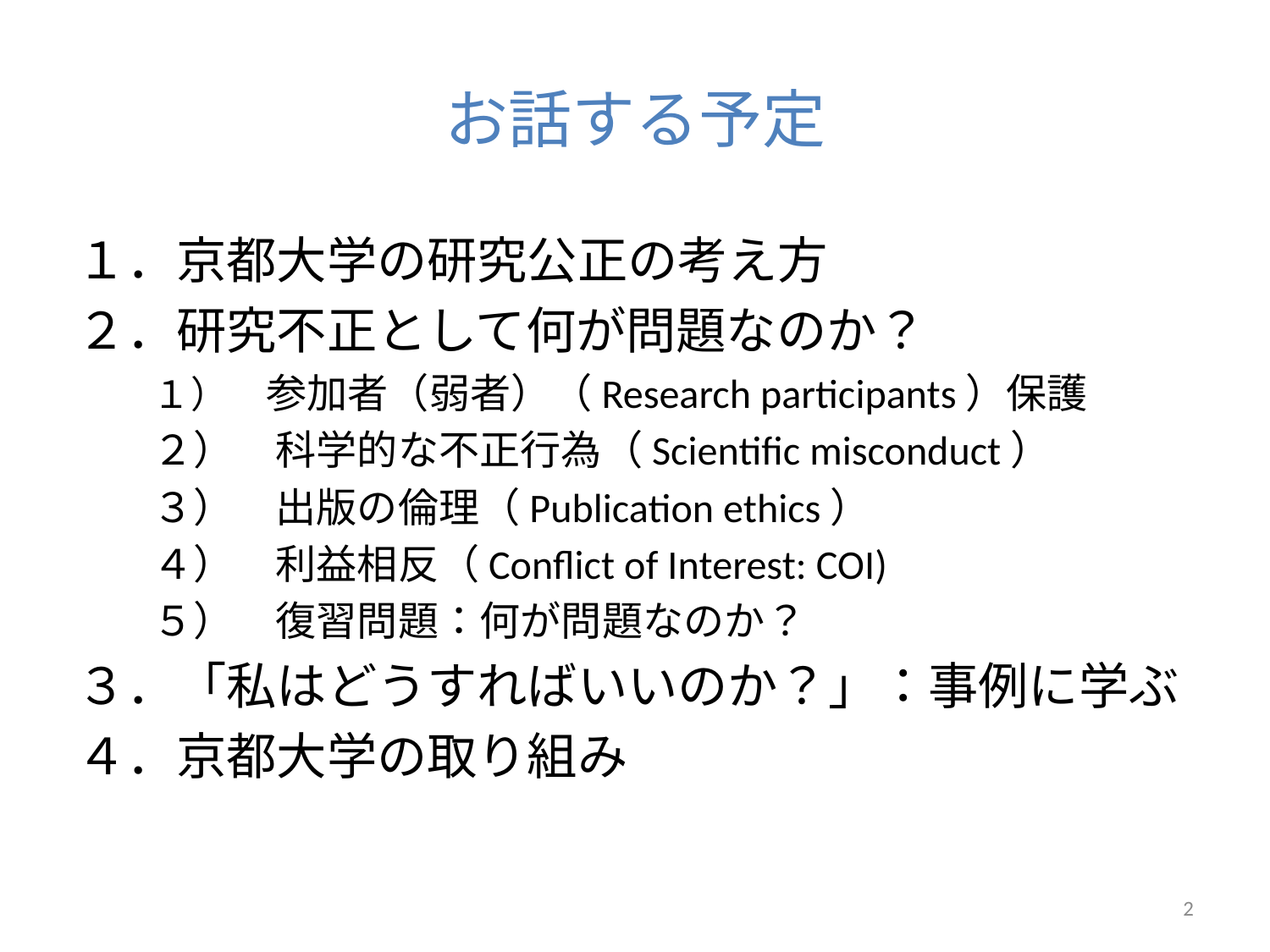

# お話する予定
１．京都大学の研究公正の考え方
２．研究不正として何が問題なのか？
１）　参加者（弱者）（Research participants）保護
２）　科学的な不正行為（Scientific misconduct）
３）　出版の倫理（Publication ethics）
４）　利益相反（Conflict of Interest: COI)
５）　復習問題：何が問題なのか？
３．「私はどうすればいいのか？」：事例に学ぶ
４．京都大学の取り組み
2